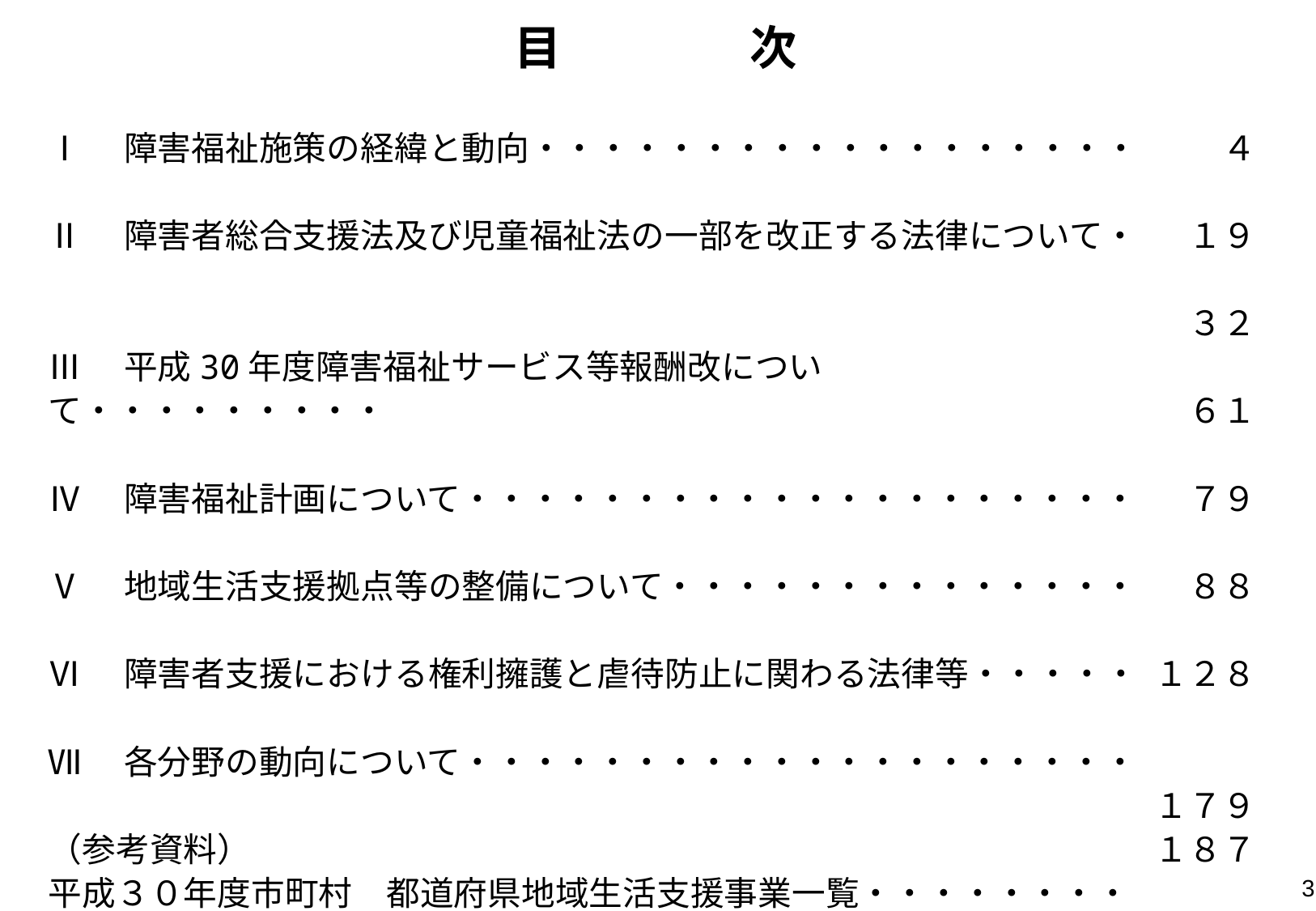

目　　　　次
Ⅰ　障害福祉施策の経緯と動向・・・・・・・・・・・・・・・・・・

Ⅱ　障害者総合支援法及び児童福祉法の一部を改正する法律について・

Ⅲ　平成30年度障害福祉サービス等報酬改について・・・・・・・・・

Ⅳ　障害福祉計画について・・・・・・・・・・・・・・・・・・・・

Ⅴ　地域生活支援拠点等の整備について・・・・・・・・・・・・・・

Ⅵ　障害者支援における権利擁護と虐待防止に関わる法律等・・・・・

Ⅶ　各分野の動向について・・・・・・・・・・・・・・・・・・・・

（参考資料）
平成３０年度市町村　都道府県地域生活支援事業一覧・・・・・・・・
生活困窮者自立支援法について・・・・・・・・・・・・・・・・・・
 ４

１９

３２

６１

７９

８８

１２８

１７９
１８７
3